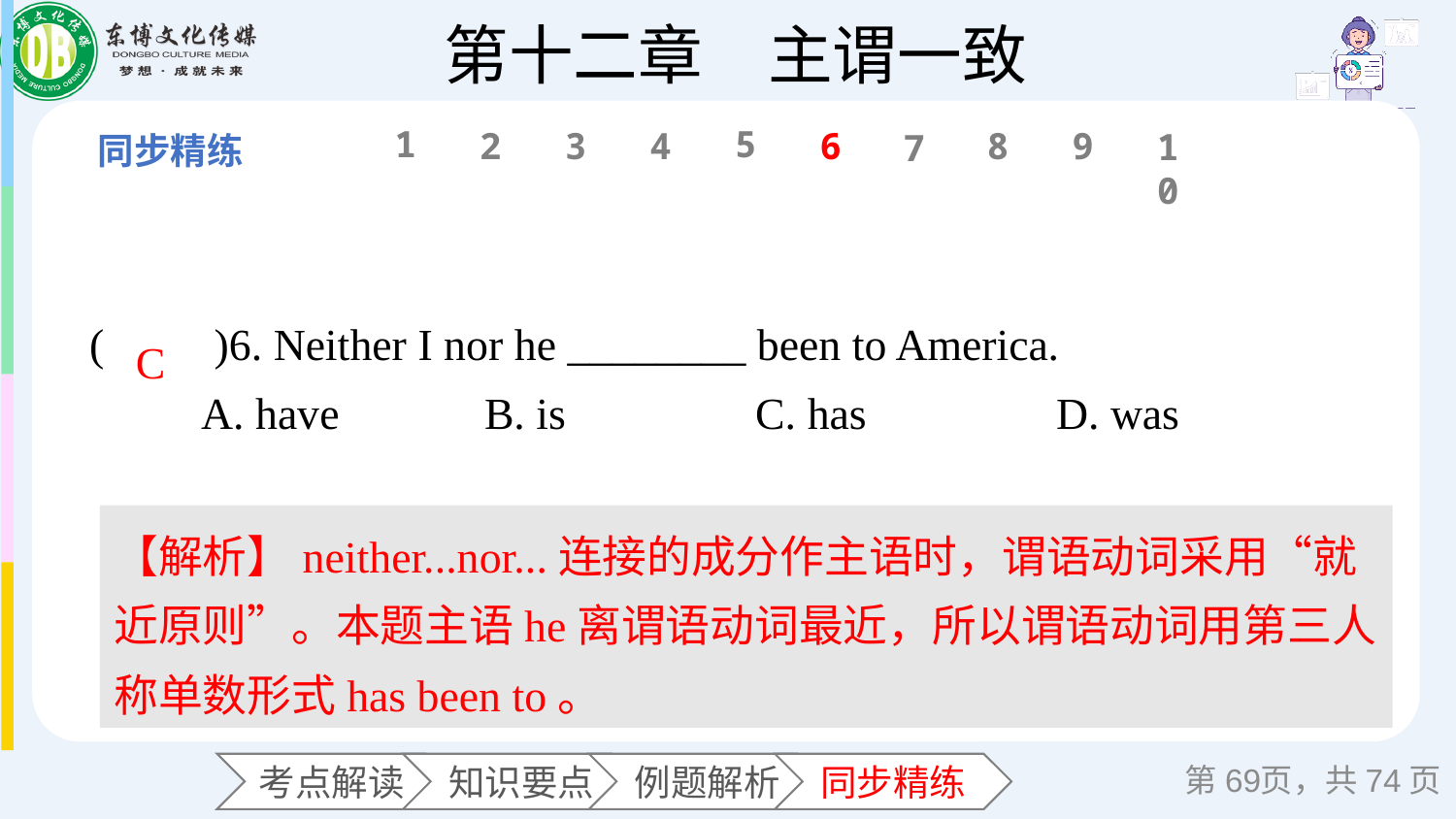

1
5
6
2
3
4
8
9
10
7

(　　)6. Neither I nor he ________ been to America.
          A. have             B. is                 C. has                 D. was
C
【解析】neither...nor...连接的成分作主语时，谓语动词采用“就近原则”。本题主语he离谓语动词最近，所以谓语动词用第三人称单数形式has been to。
第69页，共74页